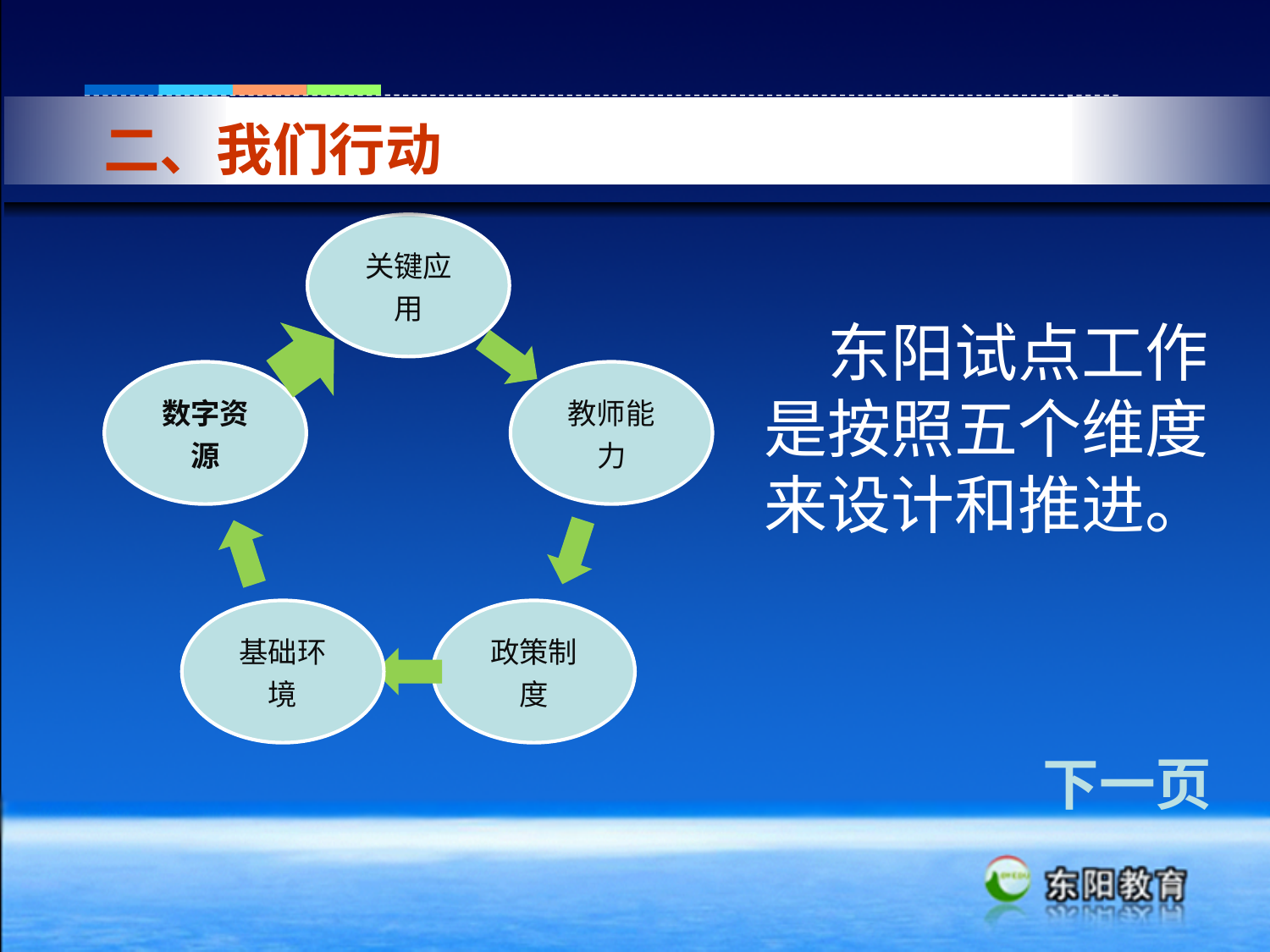

二、我们行动

关键应用
教师能力
政策制度
基础环境
数字资源
东阳试点工作是按照五个维度来设计和推进。
下一页